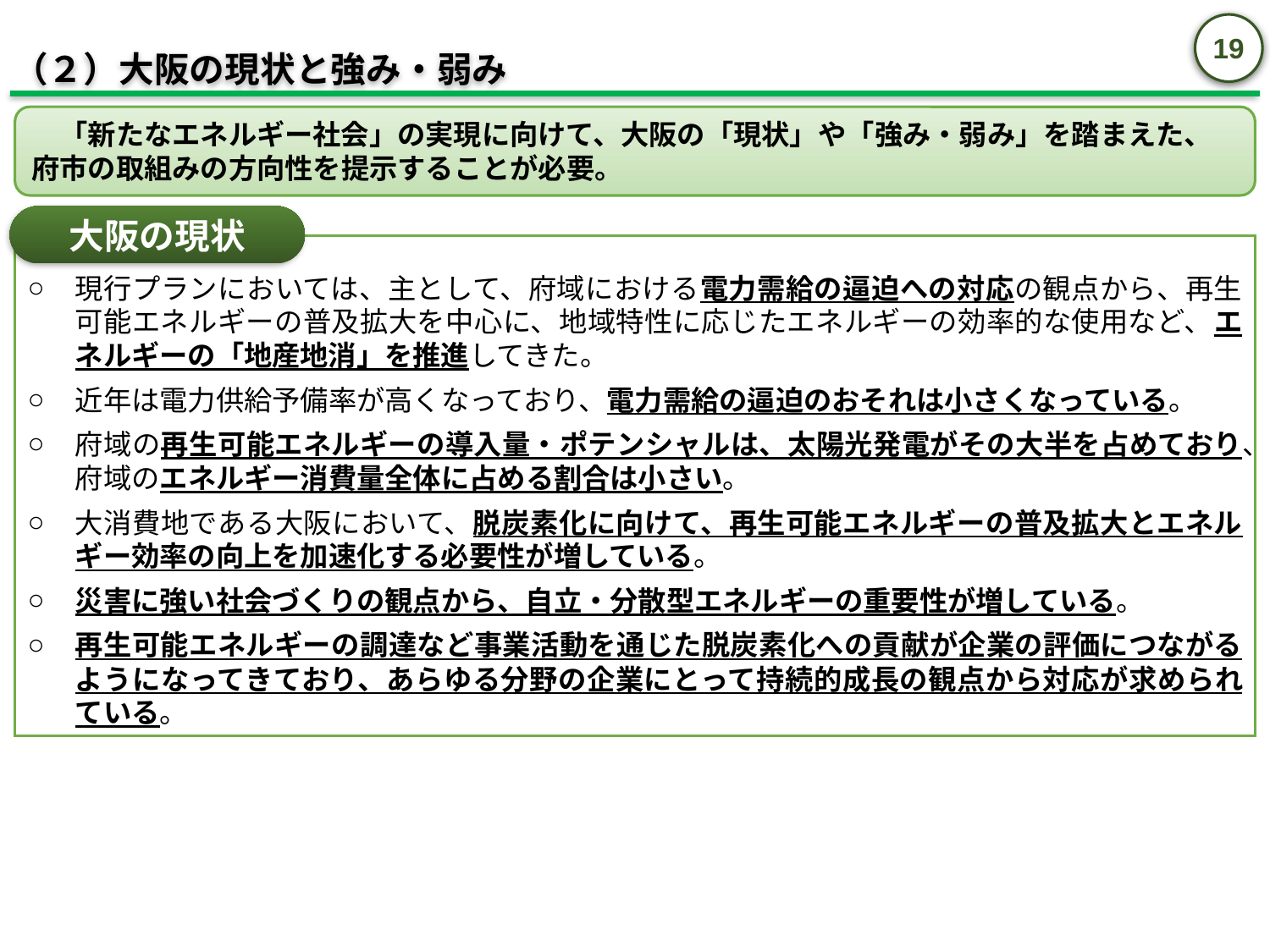

19
（２）大阪の現状と強み・弱み

　「新たなエネルギー社会」の実現に向けて、大阪の「現状」や「強み・弱み」を踏まえた、府市の取組みの方向性を提示することが必要。
大阪の現状
現行プランにおいては、主として、府域における電力需給の逼迫への対応の観点から、再生可能エネルギーの普及拡大を中心に、地域特性に応じたエネルギーの効率的な使用など、エネルギーの「地産地消」を推進してきた。
近年は電力供給予備率が高くなっており、電力需給の逼迫のおそれは小さくなっている。
府域の再生可能エネルギーの導入量・ポテンシャルは、太陽光発電がその大半を占めており、府域のエネルギー消費量全体に占める割合は小さい。
大消費地である大阪において、脱炭素化に向けて、再生可能エネルギーの普及拡大とエネルギー効率の向上を加速化する必要性が増している。
災害に強い社会づくりの観点から、自立・分散型エネルギーの重要性が増している。
再生可能エネルギーの調達など事業活動を通じた脱炭素化への貢献が企業の評価につながるようになってきており、あらゆる分野の企業にとって持続的成長の観点から対応が求められている。